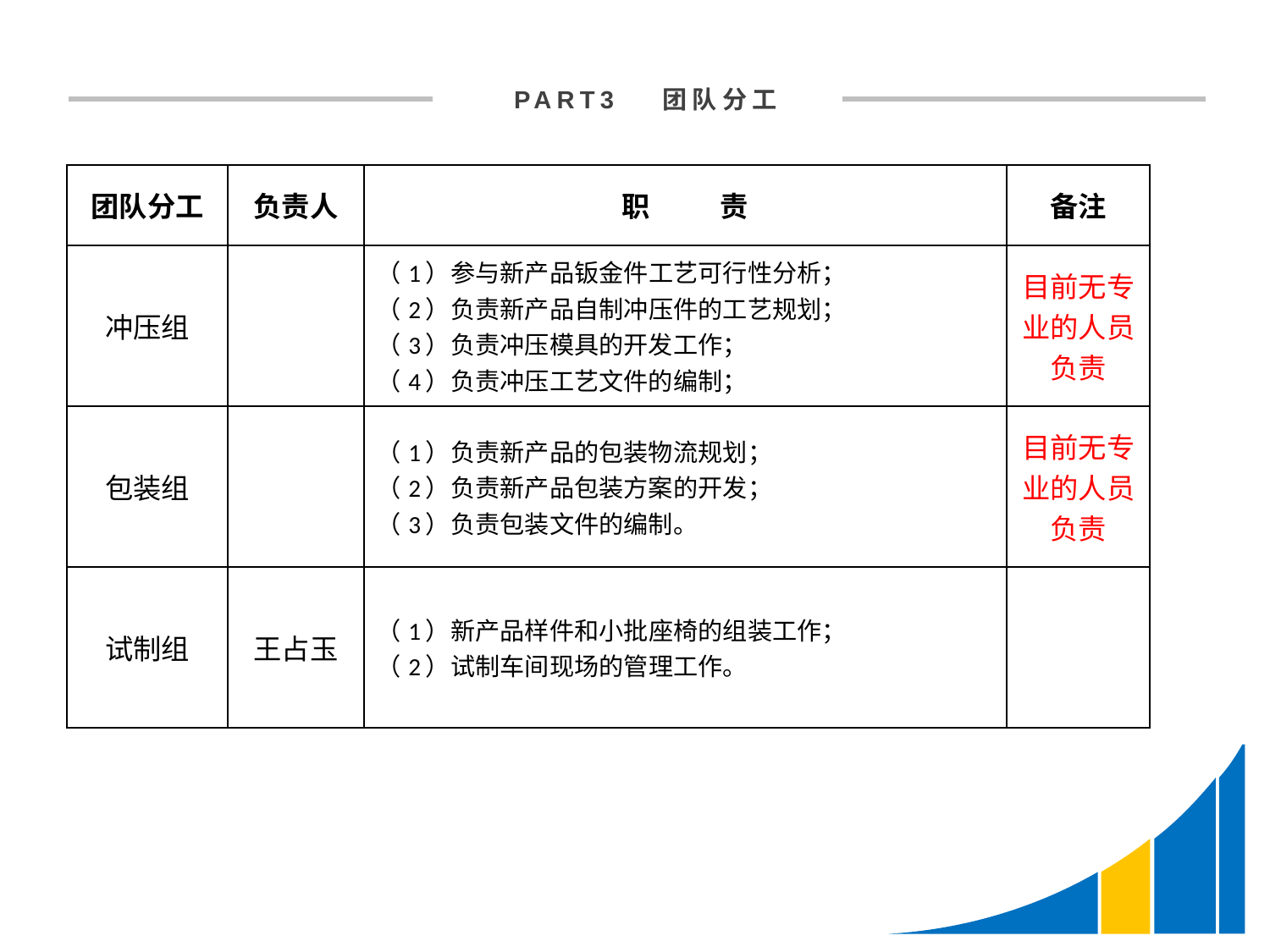

PART3   团队分工
| 团队分工 | 负责人 | 职 责 | 备注 |
| --- | --- | --- | --- |
| 冲压组 |  | （1）参与新产品钣金件工艺可行性分析； （2）负责新产品自制冲压件的工艺规划； （3）负责冲压模具的开发工作； （4）负责冲压工艺文件的编制； | 目前无专业的人员负责 |
| 包装组 |  | （1）负责新产品的包装物流规划； （2）负责新产品包装方案的开发； （3）负责包装文件的编制。 | 目前无专业的人员负责 |
| 试制组 | 王占玉 | （1）新产品样件和小批座椅的组装工作； （2）试制车间现场的管理工作。 |  |